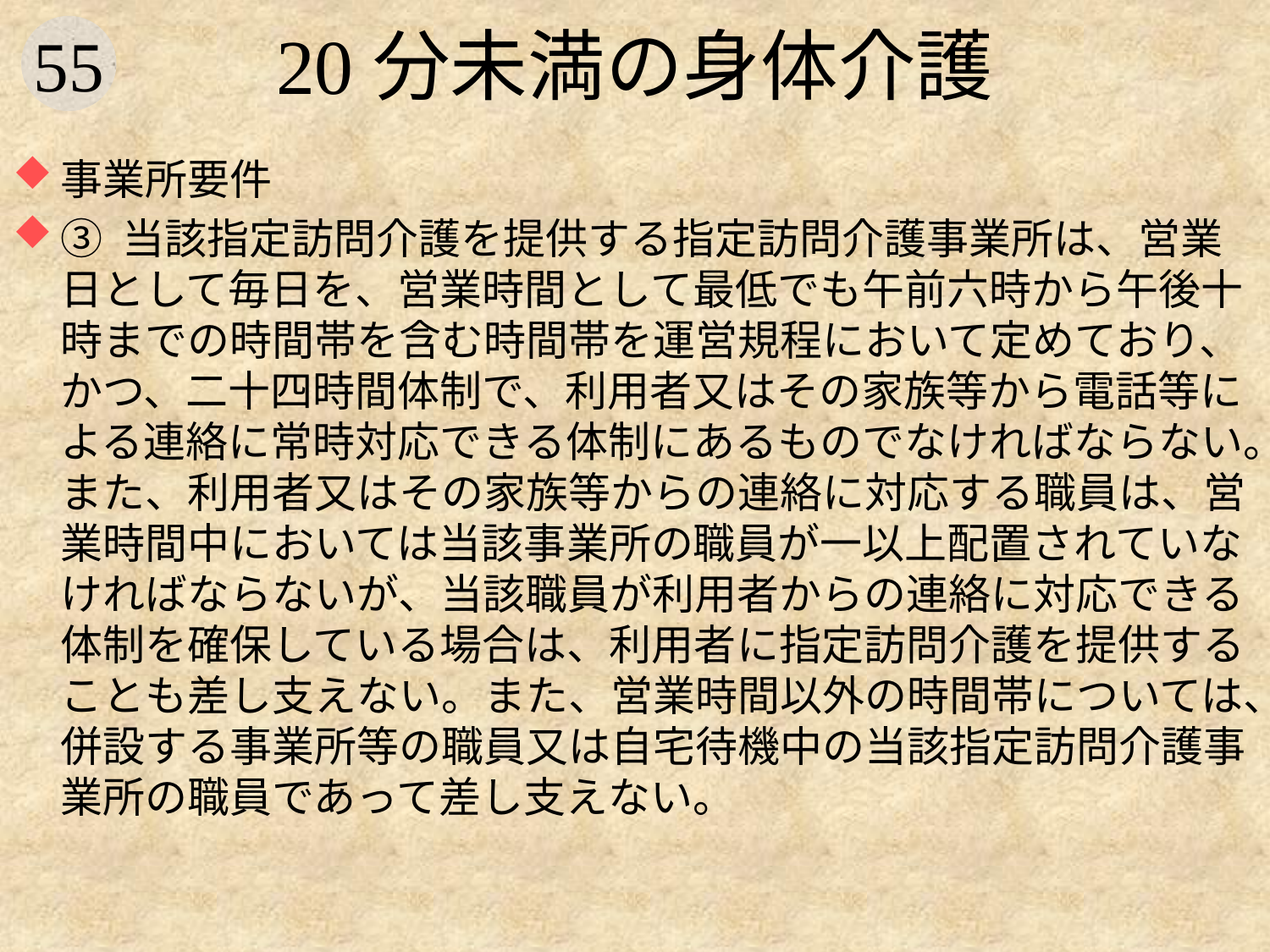

# 20分未満の身体介護
事業所要件
③ 当該指定訪問介護を提供する指定訪問介護事業所は、営業日として毎日を、営業時間として最低でも午前六時から午後十時までの時間帯を含む時間帯を運営規程において定めており、かつ、二十四時間体制で、利用者又はその家族等から電話等による連絡に常時対応できる体制にあるものでなければならない。また、利用者又はその家族等からの連絡に対応する職員は、営業時間中においては当該事業所の職員が一以上配置されていなければならないが、当該職員が利用者からの連絡に対応できる体制を確保している場合は、利用者に指定訪問介護を提供することも差し支えない。また、営業時間以外の時間帯については、併設する事業所等の職員又は自宅待機中の当該指定訪問介護事業所の職員であって差し支えない。